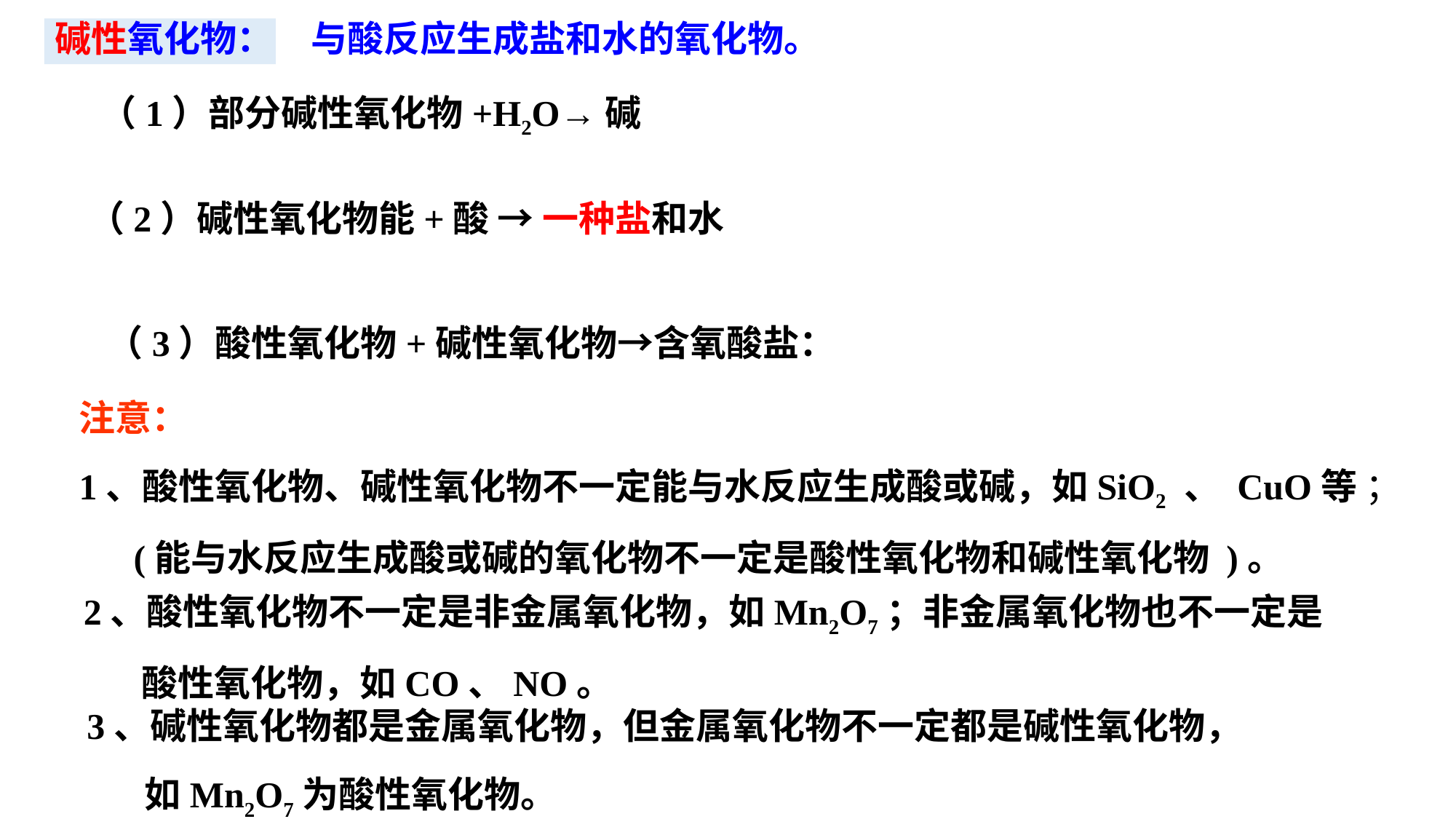

碱性氧化物：
与酸反应生成盐和水的氧化物。
（1）部分碱性氧化物+H2O→碱
（2）碱性氧化物能+酸 → 一种盐和水
（3）酸性氧化物+碱性氧化物→含氧酸盐：
注意：
1、酸性氧化物、碱性氧化物不一定能与水反应生成酸或碱，如SiO2 、 CuO等 ；
      (能与水反应生成酸或碱的氧化物不一定是酸性氧化物和碱性氧化物 )。
2、酸性氧化物不一定是非金属氧化物，如Mn2O7；非金属氧化物也不一定是
      酸性氧化物，如CO、NO。
3、碱性氧化物都是金属氧化物，但金属氧化物不一定都是碱性氧化物，
      如Mn2O7为酸性氧化物。